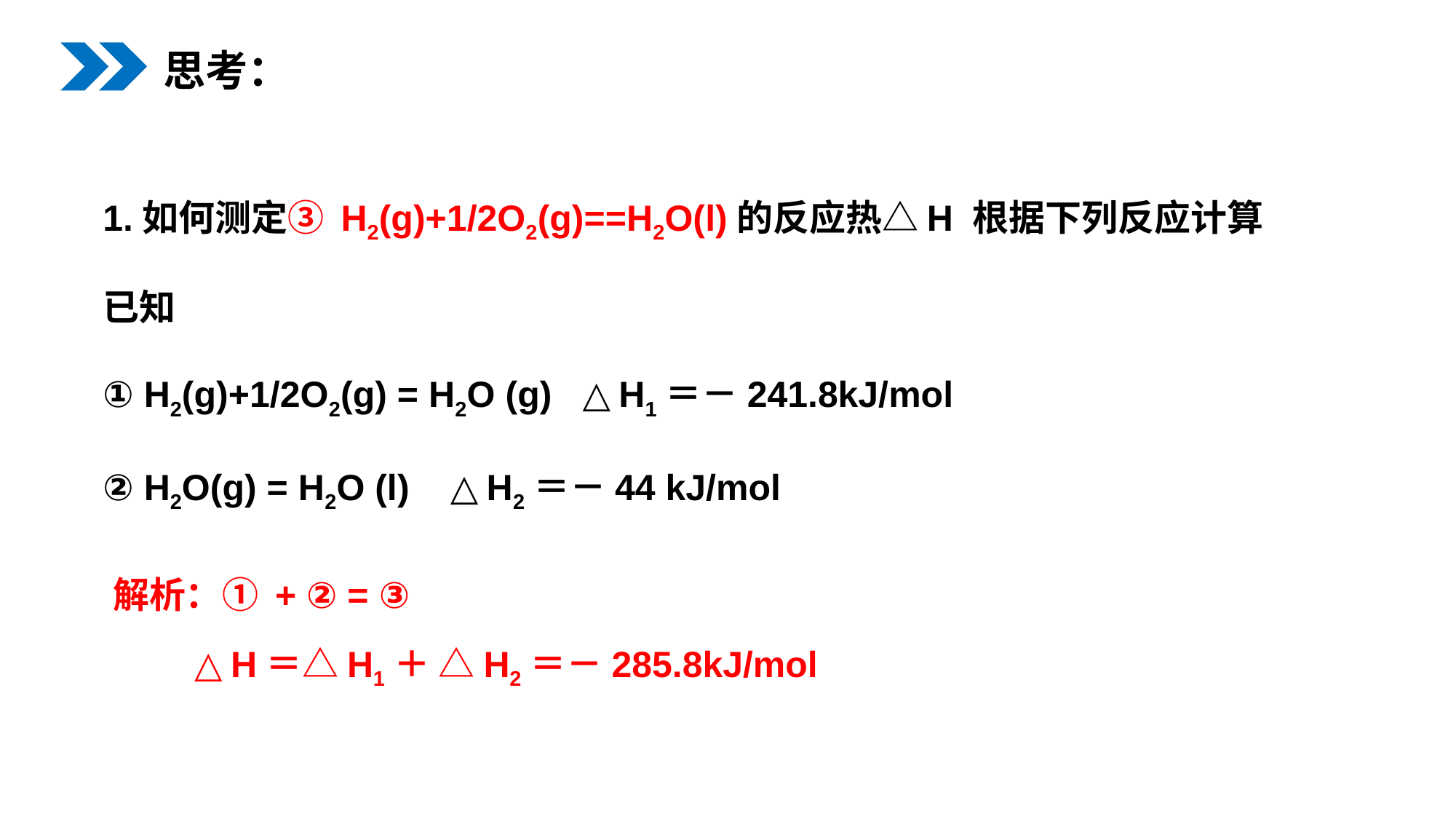

思考：
1.如何测定③ H2(g)+1/2O2(g)==H2O(l)的反应热△H 根据下列反应计算
已知
① H2(g)+1/2O2(g) = H2O (g)   △H1＝－241.8kJ/mol
② H2O(g) = H2O (l)    △H2＝－44 kJ/mol

解析：① + ② = ③
        △H＝△H1＋ △H2＝－285.8kJ/mol